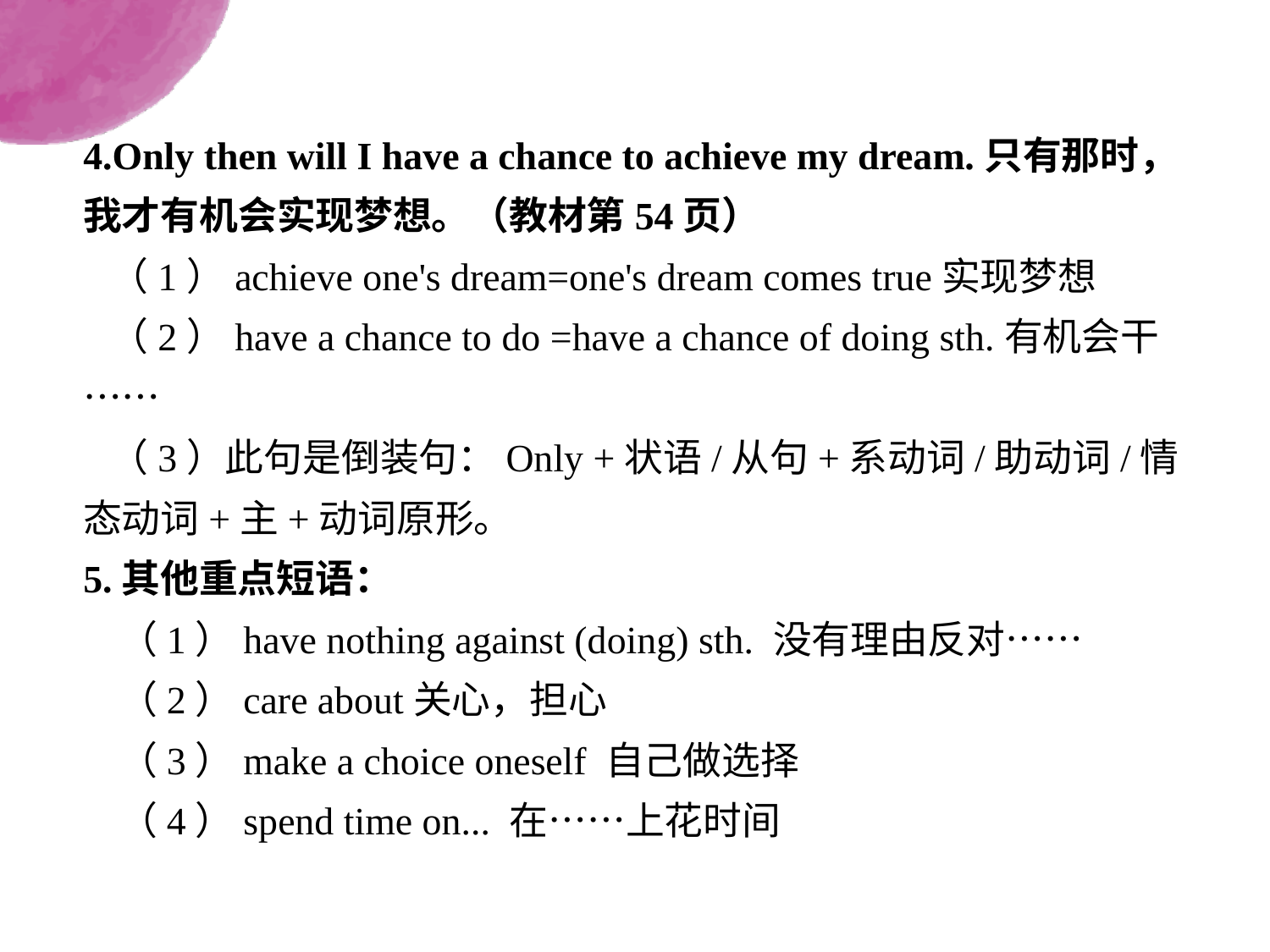

4.Only then will I have a chance to achieve my dream.只有那时，我才有机会实现梦想。（教材第54页）
  （1）achieve one's dream=one's dream comes true实现梦想
  （2）have a chance to do =have a chance of doing sth.有机会干……
  （3）此句是倒装句：Only +状语/从句+系动词/助动词/情态动词+主+动词原形。
5.其他重点短语：
   （1）have nothing against (doing) sth. 没有理由反对……
   （2）care about关心，担心
   （3）make a choice oneself 自己做选择
   （4）spend time on... 在……上花时间